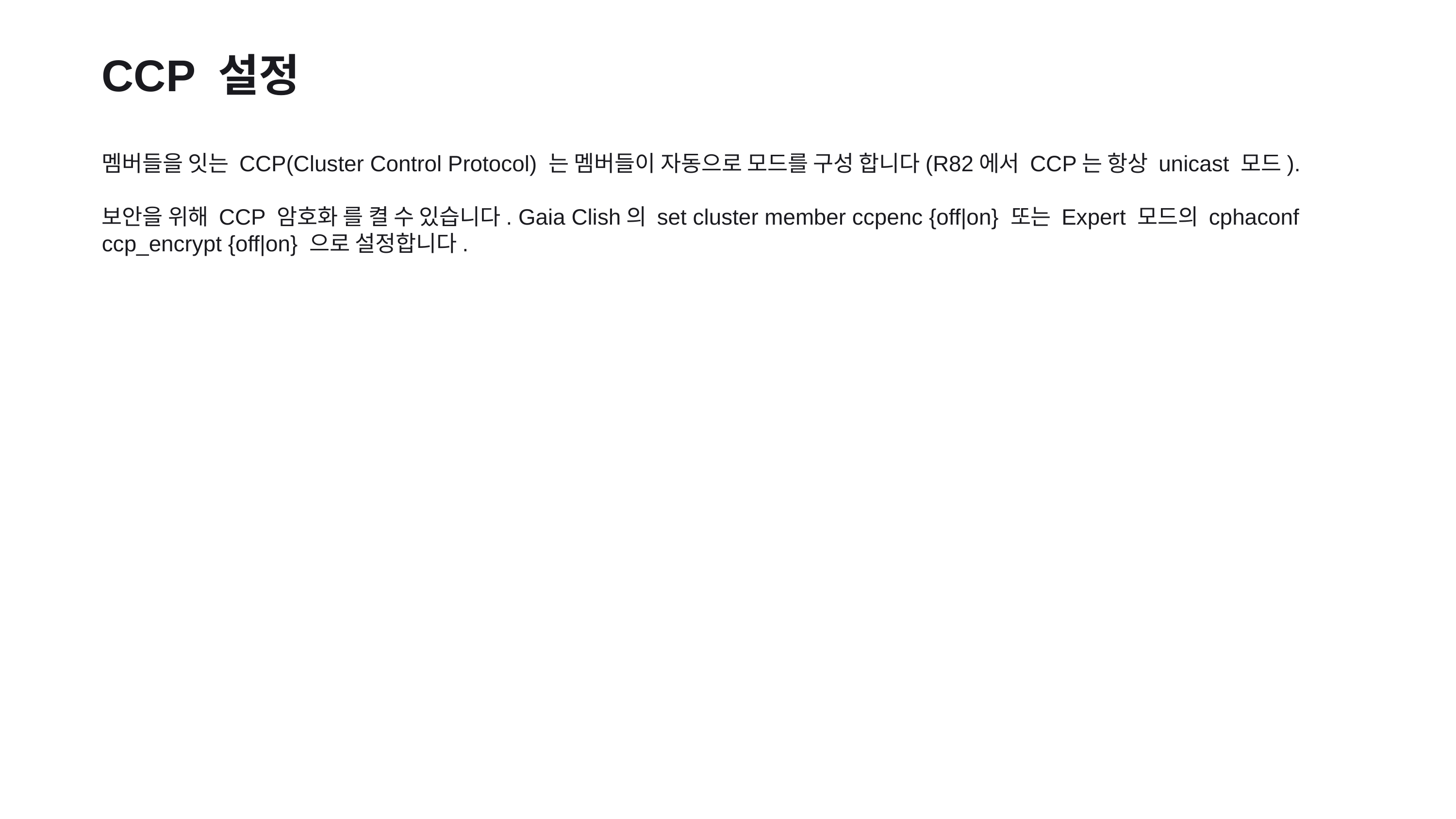

CCP 설정
멤버들을 잇는 CCP(Cluster Control Protocol) 는 멤버들이 자동으로 모드를 구성 합니다(R82에서 CCP는 항상 unicast 모드).

보안을 위해 CCP 암호화 를 켤 수 있습니다. Gaia Clish의 set cluster member ccpenc {off|on} 또는 Expert 모드의 cphaconf ccp_encrypt {off|on} 으로 설정합니다.